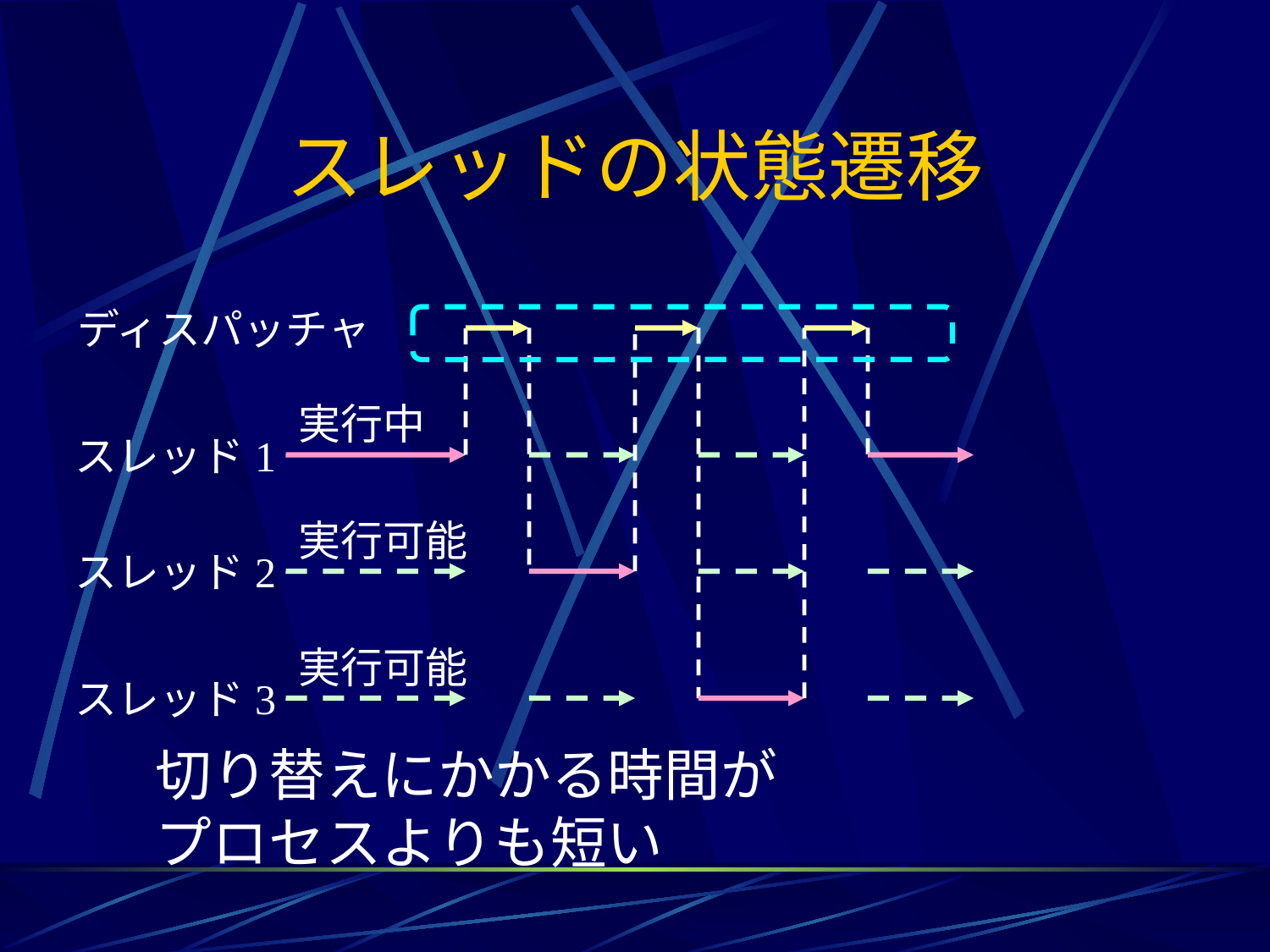

# スレッドの状態遷移
ディスパッチャ

実行中

実行可能

実行可能

スレッド1
スレッド2
スレッド3
切り替えにかかる時間が
プロセスよりも短い